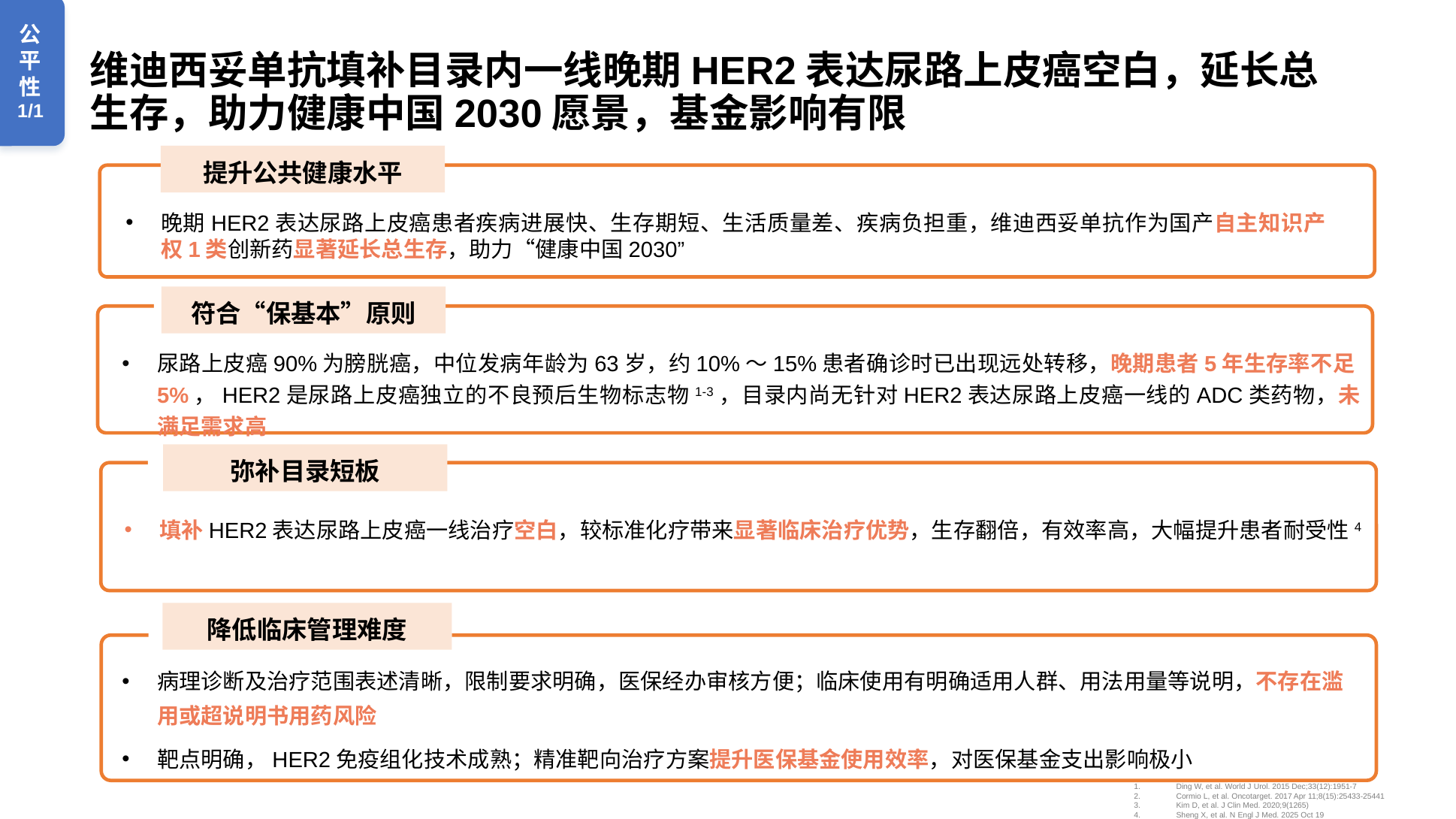

# 维迪西妥单抗填补目录内一线晚期HER2表达尿路上皮癌空白，延长总生存，助力健康中国2030愿景，基金影响有限
公平
性
1/1
提升公共健康水平

晚期HER2表达尿路上皮癌患者疾病进展快、生存期短、生活质量差、疾病负担重，维迪西妥单抗作为国产自主知识产权1类创新药显著延长总生存，助力“健康中国2030”
符合“保基本”原则

尿路上皮癌90%为膀胱癌，中位发病年龄为63岁，约10%～15%患者确诊时已出现远处转移，晚期患者5年生存率不足5%，HER2是尿路上皮癌独立的不良预后生物标志物1-3，目录内尚无针对HER2表达尿路上皮癌一线的ADC类药物，未满足需求高

弥补目录短板

填补HER2表达尿路上皮癌一线治疗空白，较标准化疗带来显著临床治疗优势，生存翻倍，有效率高，大幅提升患者耐受性4
降低临床管理难度

病理诊断及治疗范围表述清晰，限制要求明确，医保经办审核方便；临床使用有明确适用人群、用法用量等说明，不存在滥用或超说明书用药风险
靶点明确，HER2免疫组化技术成熟；精准靶向治疗方案提升医保基金使用效率，对医保基金支出影响极小

Ding W, et al. World J Urol. 2015 Dec;33(12):1951-7
Cormio L, et al. Oncotarget. 2017 Apr 11;8(15):25433-25441
Kim D, et al. J Clin Med. 2020;9(1265)
Sheng X, et al. N Engl J Med. 2025 Oct 19